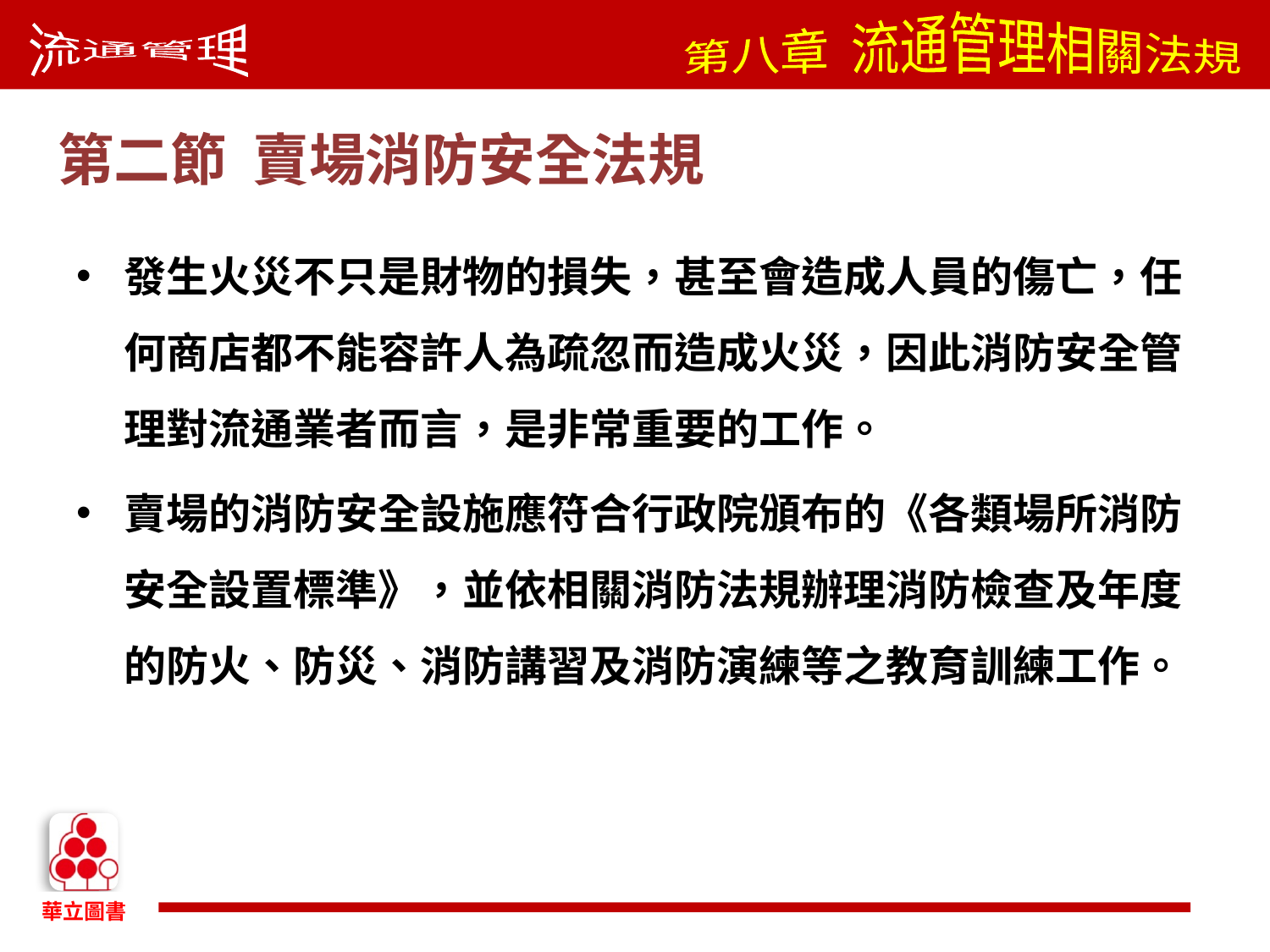

第二節  賣場消防安全法規
發生火災不只是財物的損失，甚至會造成人員的傷亡，任何商店都不能容許人為疏忽而造成火災，因此消防安全管理對流通業者而言，是非常重要的工作。
賣場的消防安全設施應符合行政院頒布的《各類場所消防安全設置標準》，並依相關消防法規辦理消防檢查及年度的防火、防災、消防講習及消防演練等之教育訓練工作。